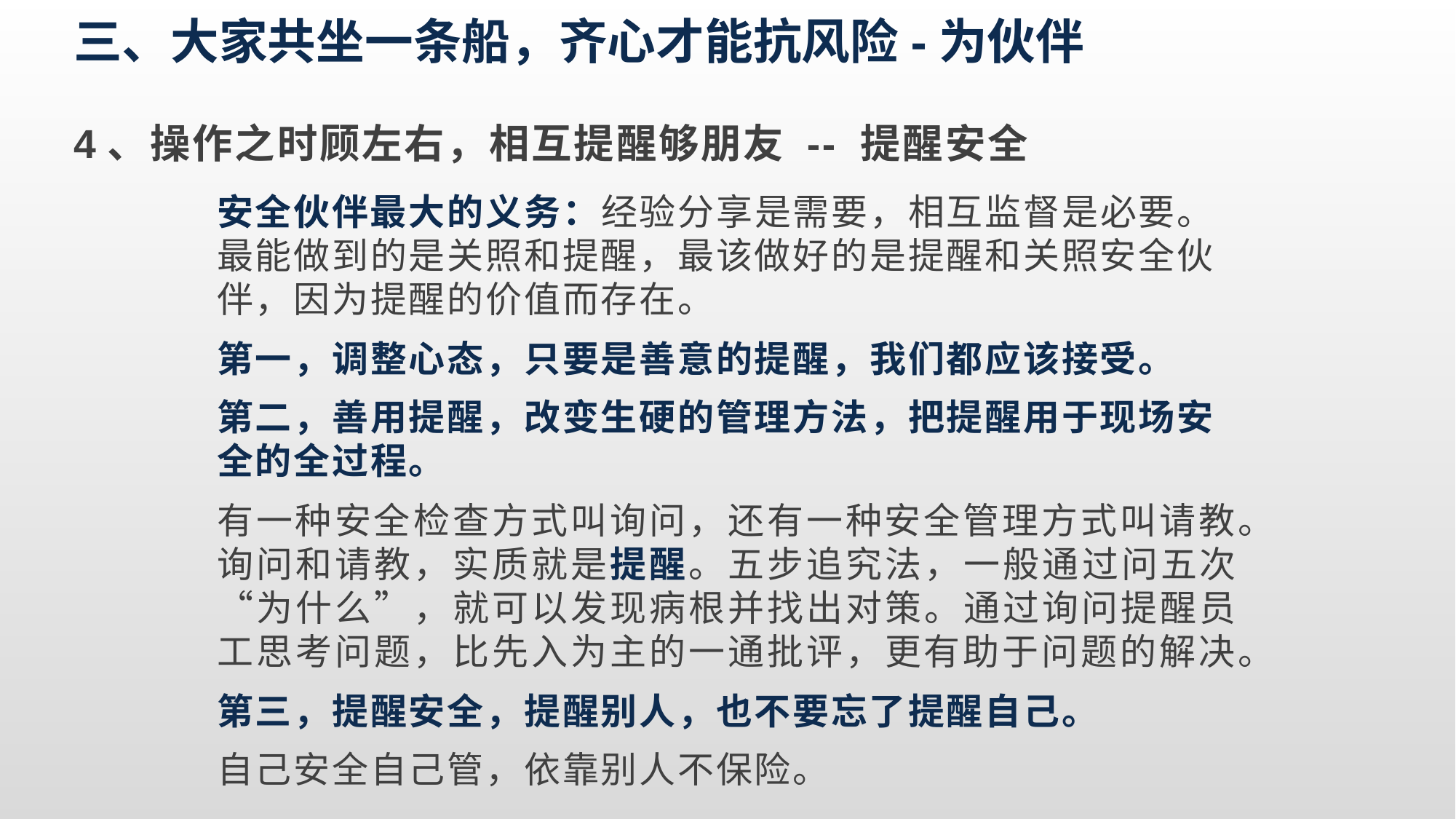

三、大家共坐一条船，齐心才能抗风险-为伙伴
4、操作之时顾左右，相互提醒够朋友 -- 提醒安全
安全伙伴最大的义务：经验分享是需要，相互监督是必要。最能做到的是关照和提醒，最该做好的是提醒和关照安全伙伴，因为提醒的价值而存在。
第一，调整心态，只要是善意的提醒，我们都应该接受。
第二，善用提醒，改变生硬的管理方法，把提醒用于现场安全的全过程。
有一种安全检查方式叫询问，还有一种安全管理方式叫请教。询问和请教，实质就是提醒。五步追究法，一般通过问五次“为什么”，就可以发现病根并找出对策。通过询问提醒员工思考问题，比先入为主的一通批评，更有助于问题的解决。
第三，提醒安全，提醒别人，也不要忘了提醒自己。
自己安全自己管，依靠别人不保险。